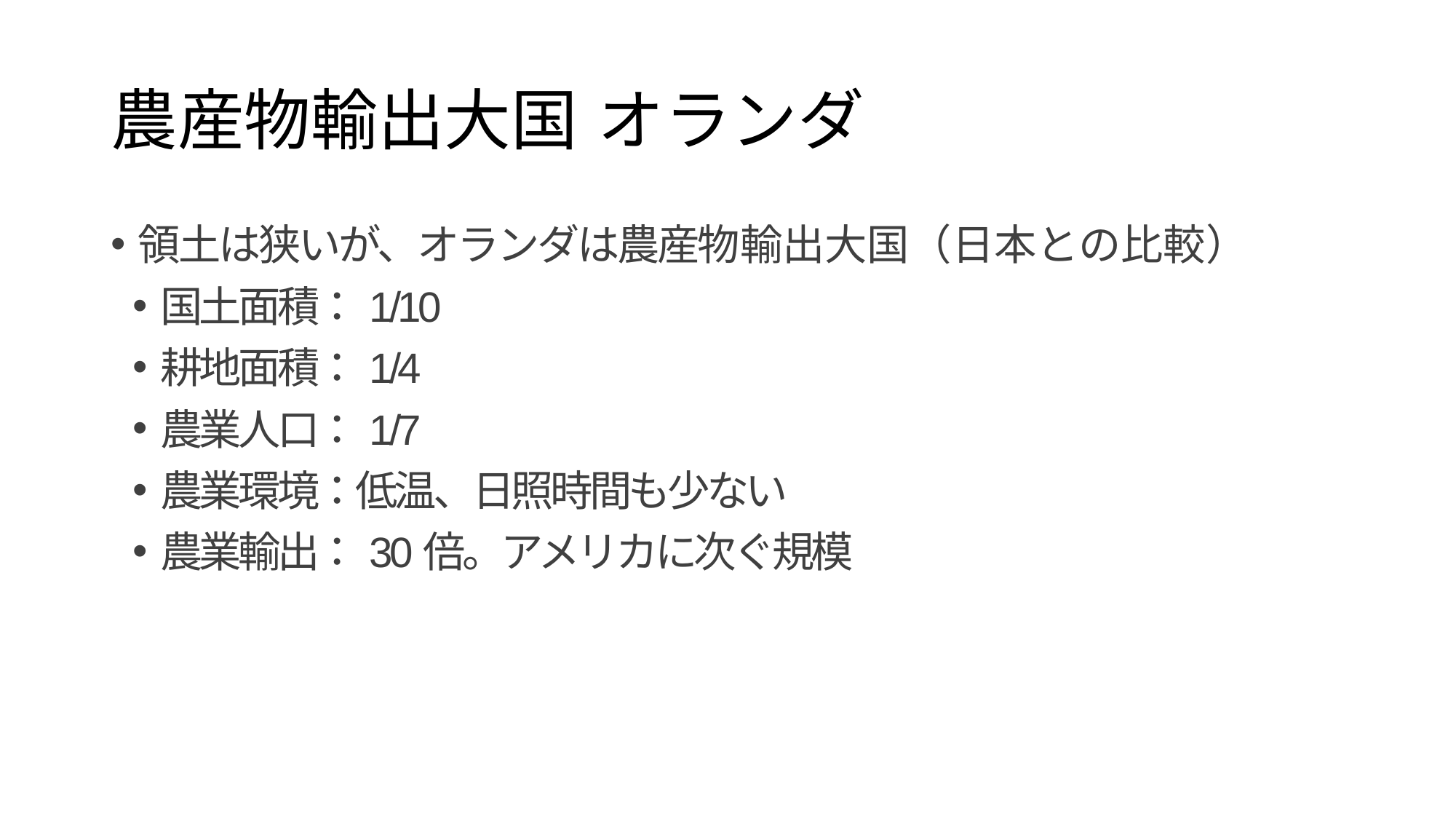

# 農産物輸出大国 オランダ
領土は狭いが、オランダは農産物輸出大国（日本との比較）
国土面積：1/10
耕地面積：1/4
農業人口：1/7
農業環境：低温、日照時間も少ない
農業輸出：30倍。アメリカに次ぐ規模